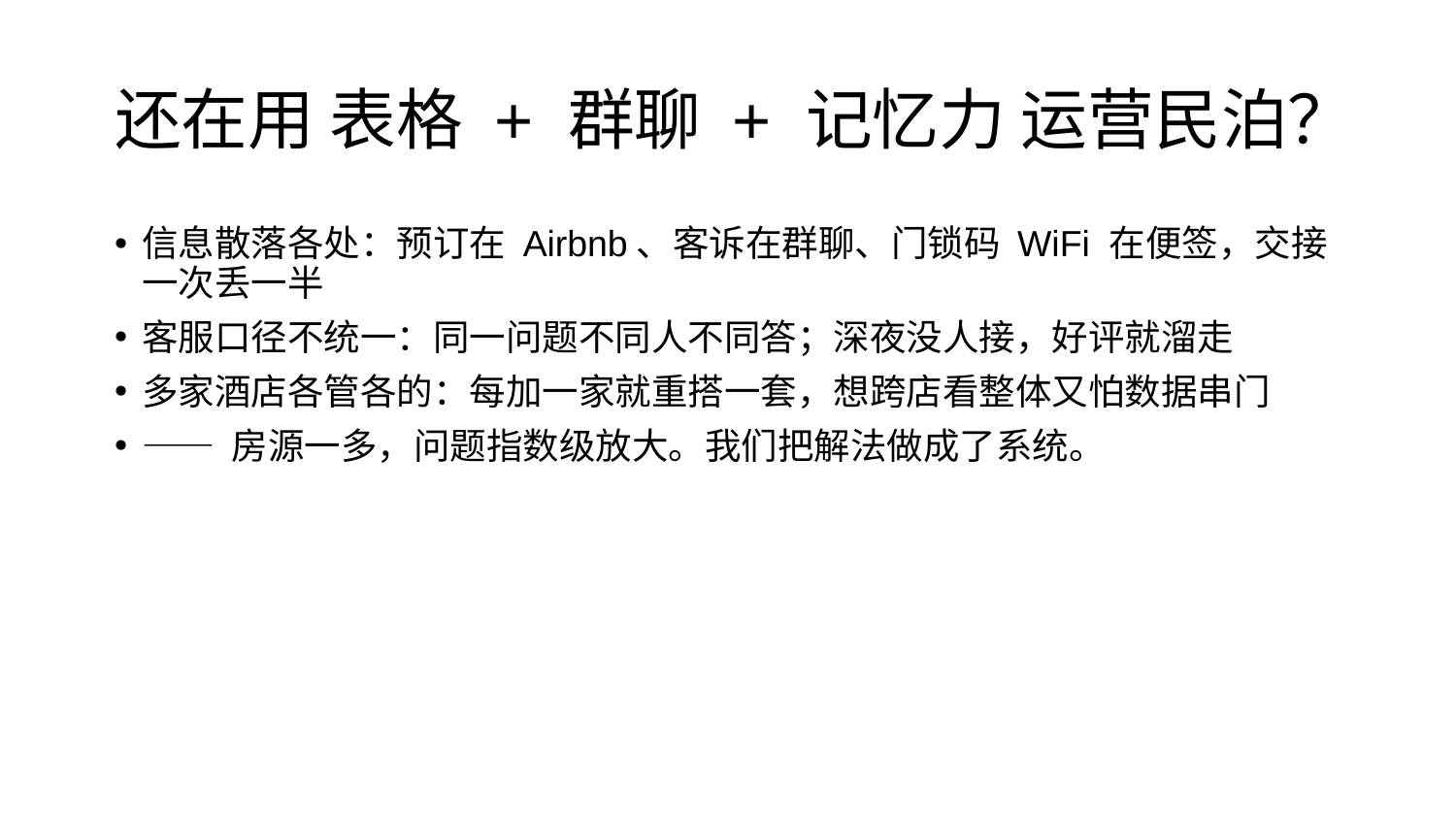

# 还在用 表格 + 群聊 + 记忆力 运营民泊？
信息散落各处：预订在 Airbnb、客诉在群聊、门锁码 WiFi 在便签，交接一次丢一半
客服口径不统一：同一问题不同人不同答；深夜没人接，好评就溜走
多家酒店各管各的：每加一家就重搭一套，想跨店看整体又怕数据串门
—— 房源一多，问题指数级放大。我们把解法做成了系统。